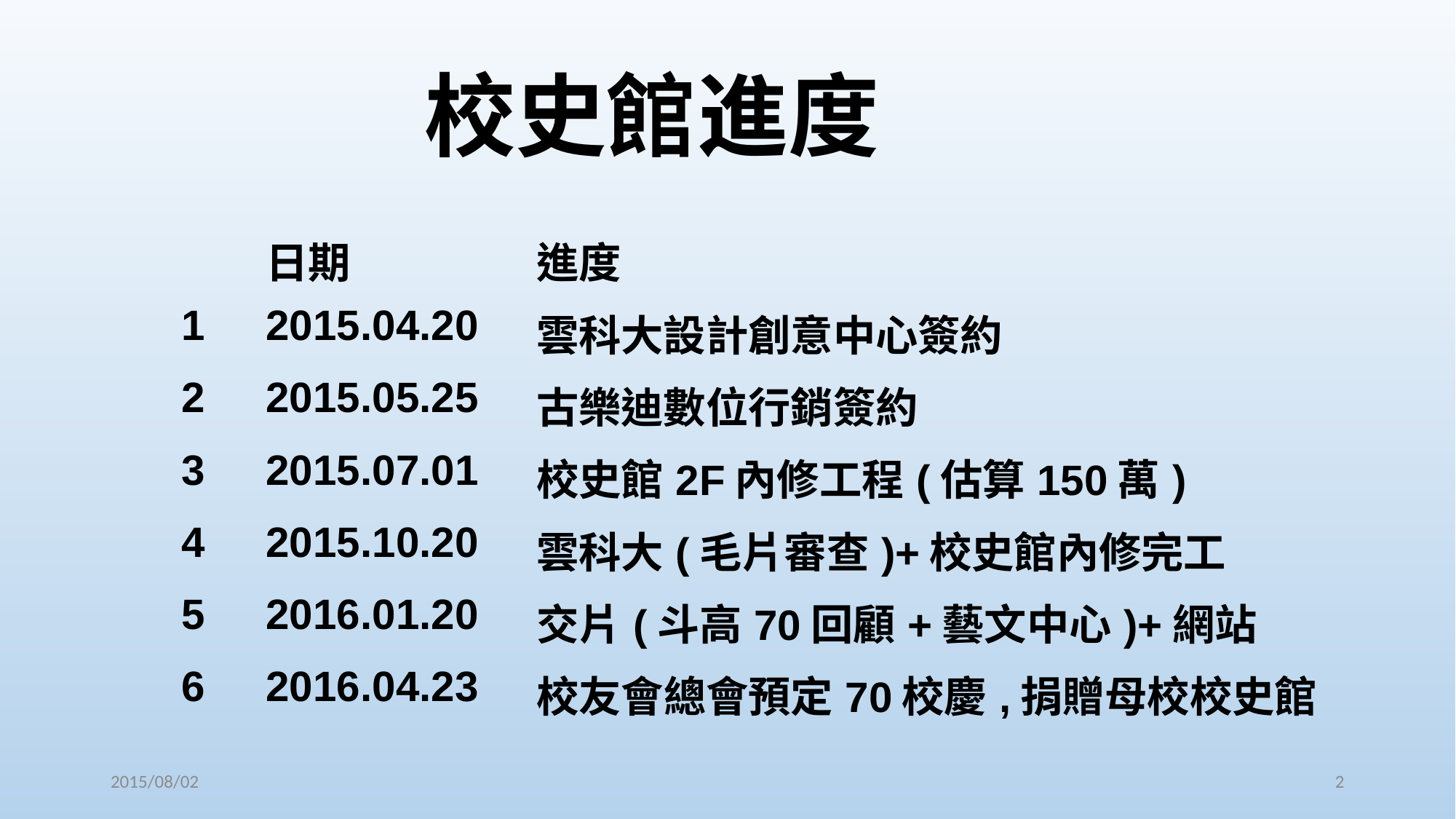

校史館進度
|  | 日期 | 進度 |
| --- | --- | --- |
| 1 | 2015.04.20 | 雲科大設計創意中心簽約 |
| 2 | 2015.05.25 | 古樂迪數位行銷簽約 |
| 3 | 2015.07.01 | 校史館2F內修工程(估算150萬) |
| 4 | 2015.10.20 | 雲科大(毛片審查)+校史館內修完工 |
| 5 | 2016.01.20 | 交片(斗高70回顧+藝文中心)+網站 |
| 6 | 2016.04.23 | 校友會總會預定70校慶,捐贈母校校史館 |
2015/08/02
2